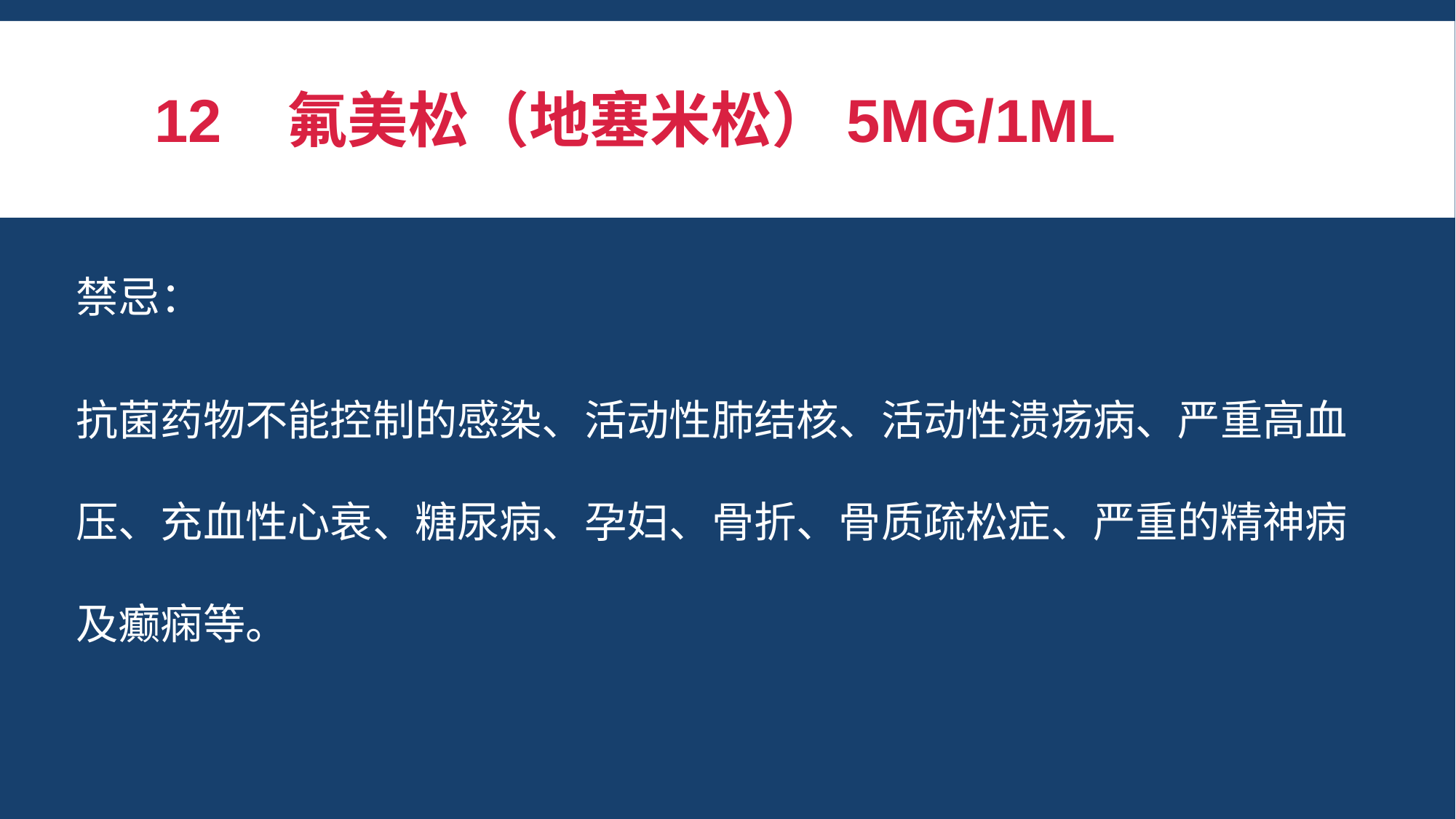

# 12   氟美松（地塞米松）5mg/1ml
禁忌：
抗菌药物不能控制的感染、活动性肺结核、活动性溃疡病、严重高血压、充血性心衰、糖尿病、孕妇、骨折、骨质疏松症、严重的精神病及癫痫等。